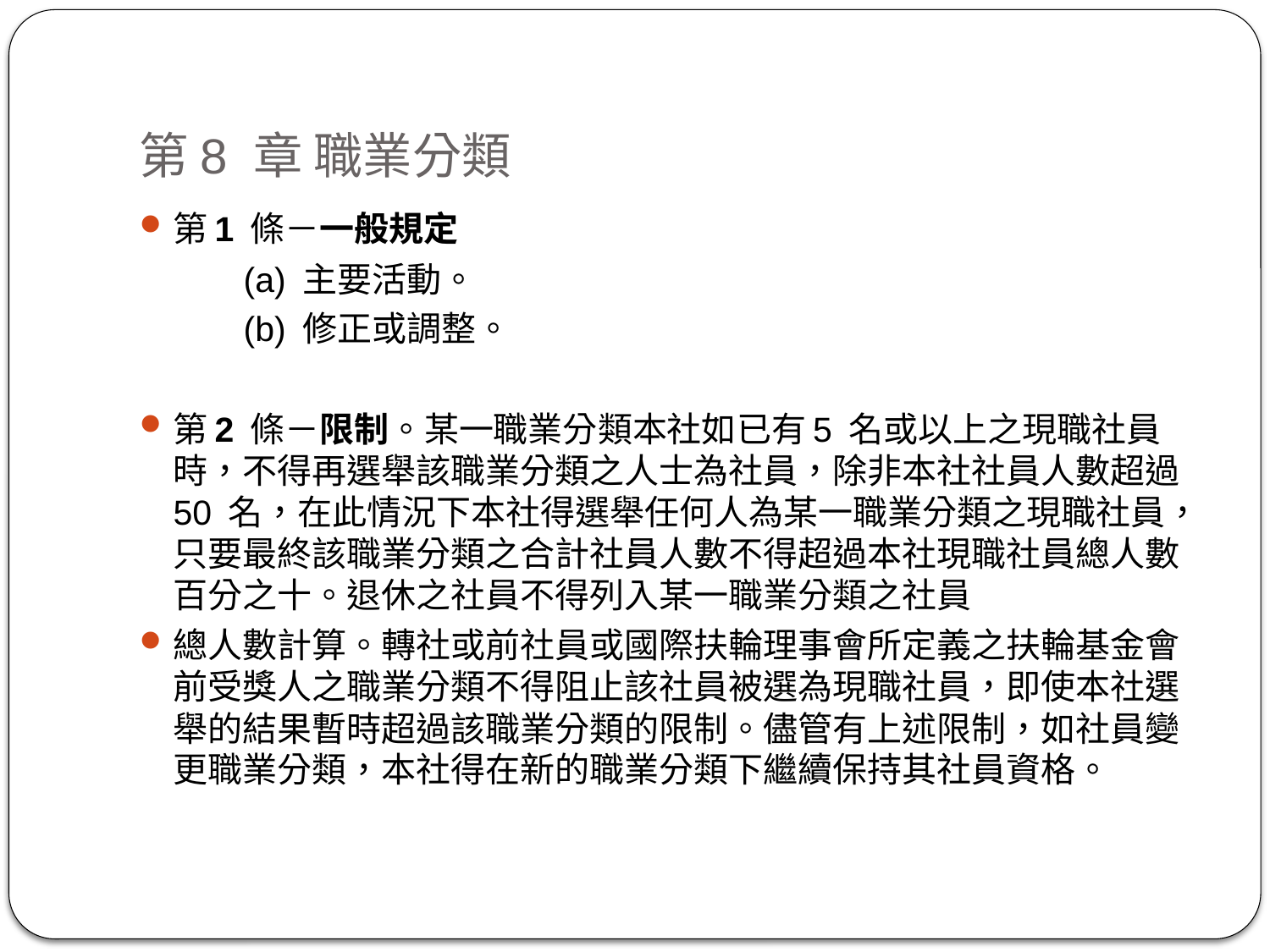

# 第8 章 職業分類
第1 條－一般規定
	(a) 主要活動。
	(b) 修正或調整。

第2 條－限制。某一職業分類本社如已有5 名或以上之現職社員時，不得再選舉該職業分類之人士為社員，除非本社社員人數超過50 名，在此情況下本社得選舉任何人為某一職業分類之現職社員，只要最終該職業分類之合計社員人數不得超過本社現職社員總人數百分之十。退休之社員不得列入某一職業分類之社員
總人數計算。轉社或前社員或國際扶輪理事會所定義之扶輪基金會前受獎人之職業分類不得阻止該社員被選為現職社員，即使本社選舉的結果暫時超過該職業分類的限制。儘管有上述限制，如社員變更職業分類，本社得在新的職業分類下繼續保持其社員資格。